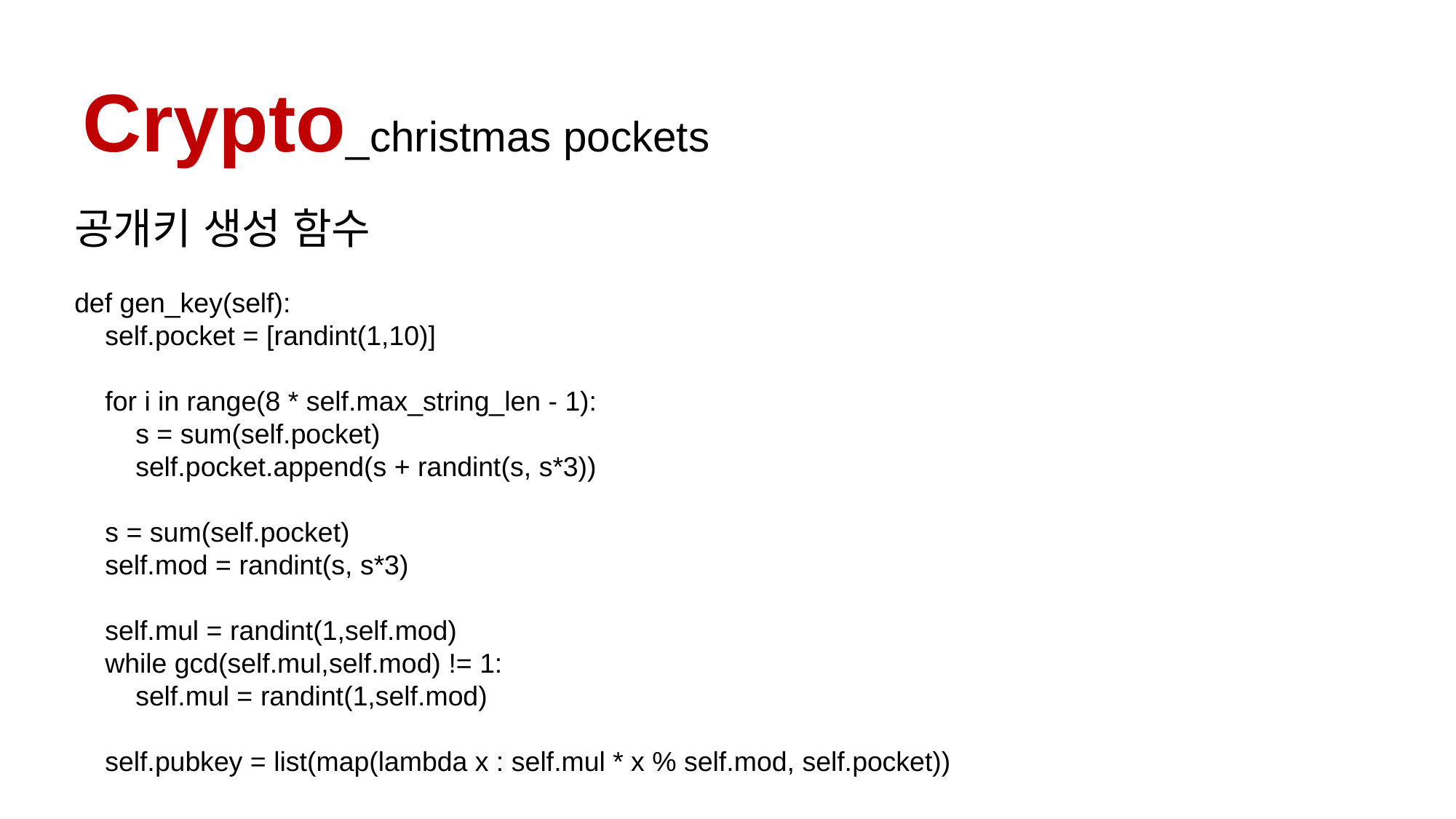

Crypto_christmas pockets
공개키 생성 함수

def gen_key(self):
    self.pocket = [randint(1,10)]

    for i in range(8 * self.max_string_len - 1):
        s = sum(self.pocket)
        self.pocket.append(s + randint(s, s*3))

    s = sum(self.pocket)
    self.mod = randint(s, s*3)

    self.mul = randint(1,self.mod)
    while gcd(self.mul,self.mod) != 1:
        self.mul = randint(1,self.mod)

    self.pubkey = list(map(lambda x : self.mul * x % self.mod, self.pocket))